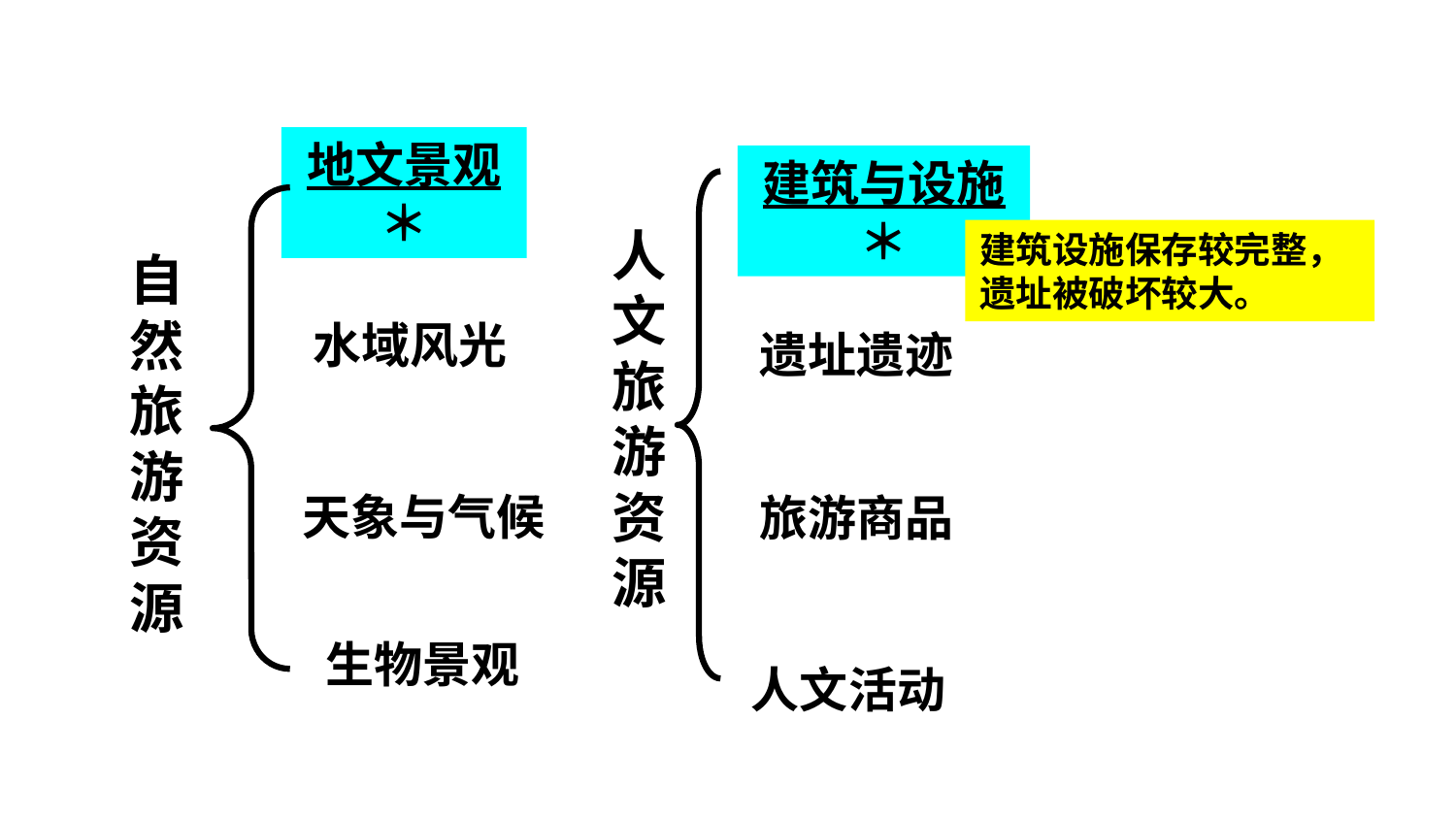

地文景观＊
建筑与设施＊

人文旅游资源
建筑设施保存较完整，遗址被破坏较大。
自然旅游资源
水域风光
遗址遗迹
天象与气候
旅游商品
生物景观
人文活动